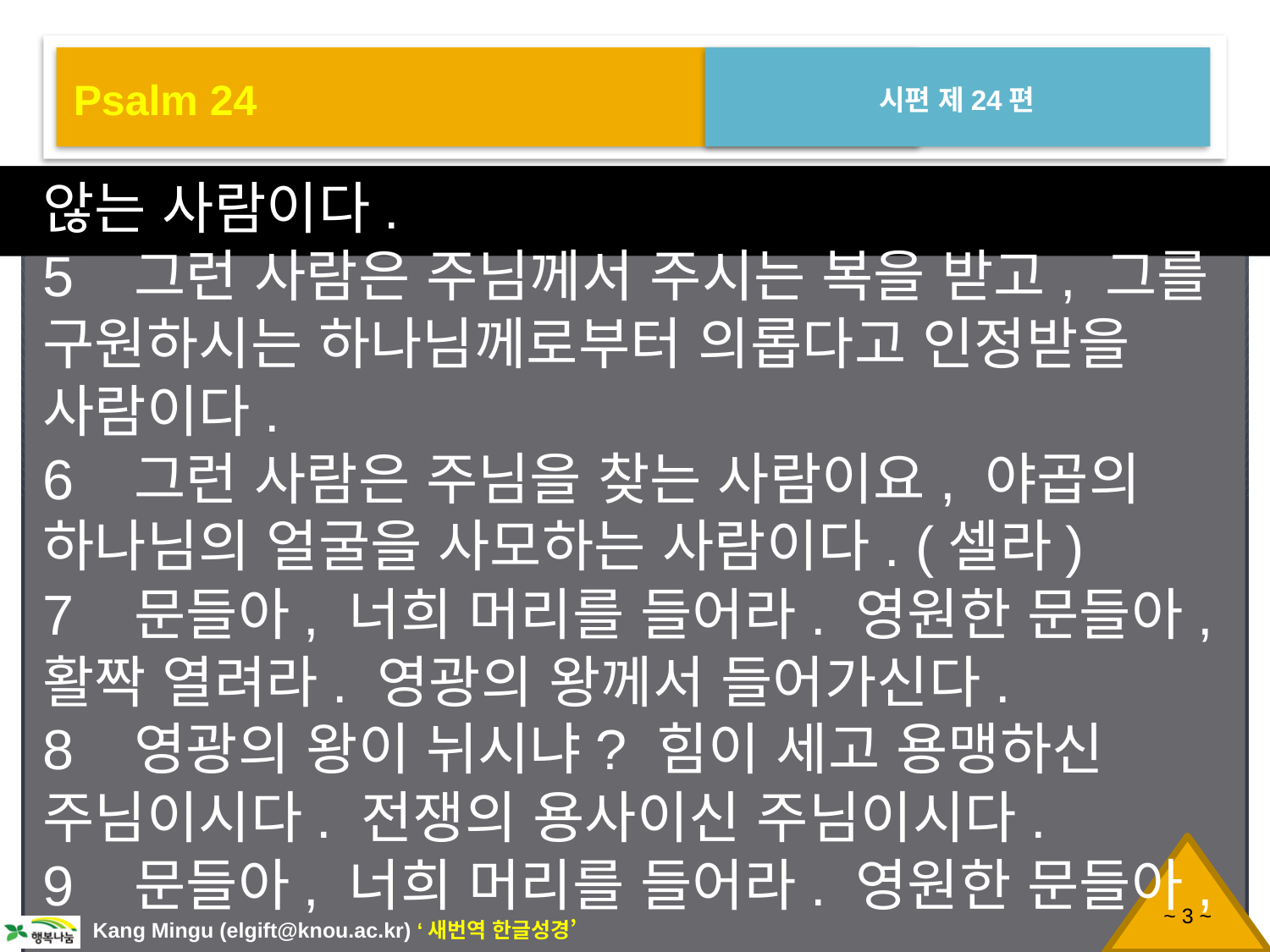

Psalm 24
시편 제24편
않는 사람이다.
5   그런 사람은 주님께서 주시는 복을 받고, 그를 구원하시는 하나님께로부터 의롭다고 인정받을 사람이다.
6   그런 사람은 주님을 찾는 사람이요, 야곱의 하나님의 얼굴을 사모하는 사람이다. (셀라)
7   문들아, 너희 머리를 들어라. 영원한 문들아, 활짝 열려라. 영광의 왕께서 들어가신다.
8   영광의 왕이 뉘시냐? 힘이 세고 용맹하신 주님이시다. 전쟁의 용사이신 주님이시다.
9   문들아, 너희 머리를 들어라. 영원한 문들아,